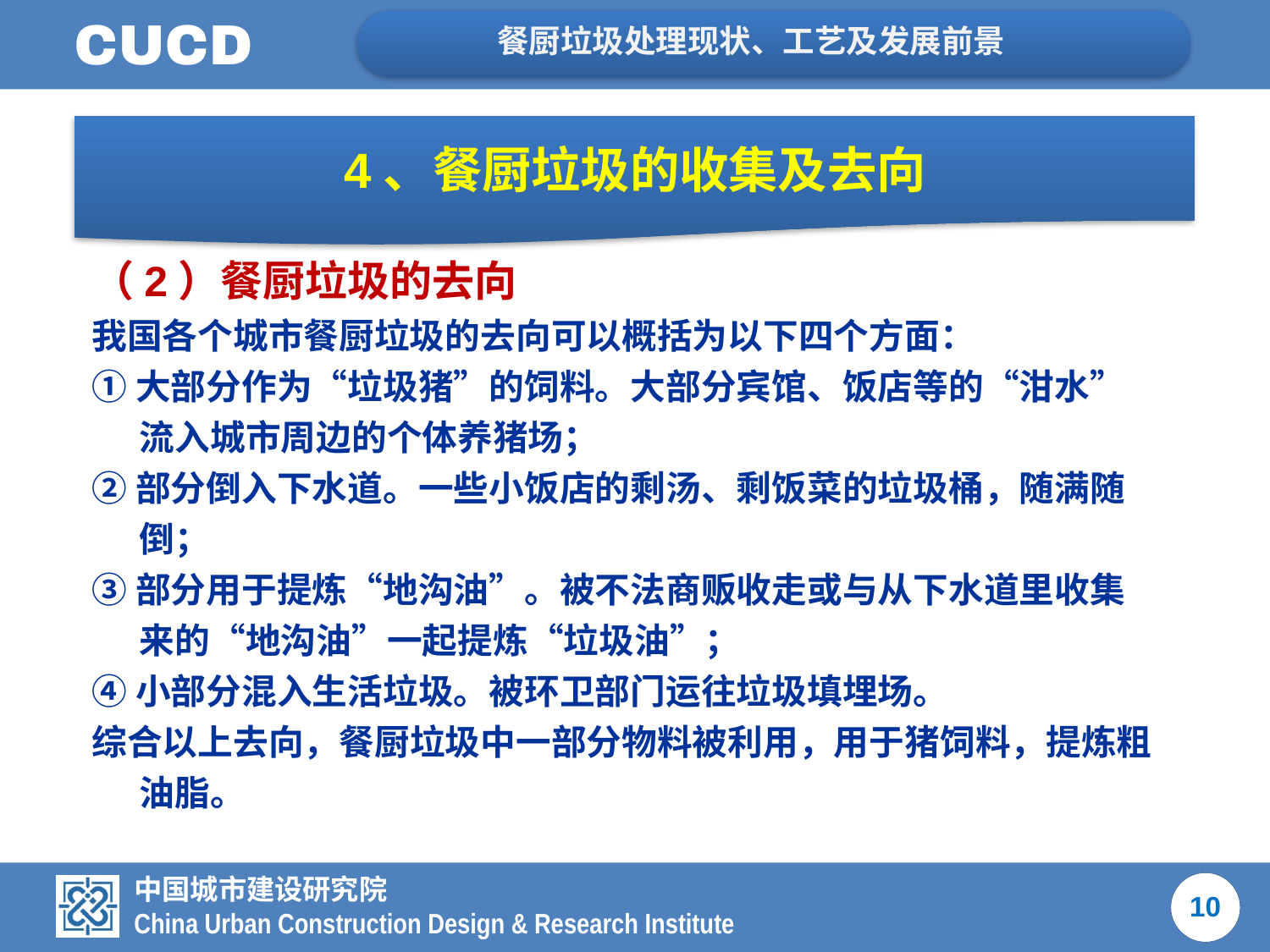

4、餐厨垃圾的收集及去向
（2）餐厨垃圾的去向
我国各个城市餐厨垃圾的去向可以概括为以下四个方面：
①大部分作为“垃圾猪”的饲料。大部分宾馆、饭店等的“泔水”流入城市周边的个体养猪场；
②部分倒入下水道。一些小饭店的剩汤、剩饭菜的垃圾桶，随满随倒；
③部分用于提炼“地沟油”。被不法商贩收走或与从下水道里收集来的“地沟油”一起提炼“垃圾油”；
④小部分混入生活垃圾。被环卫部门运往垃圾填埋场。
综合以上去向，餐厨垃圾中一部分物料被利用，用于猪饲料，提炼粗油脂。
10